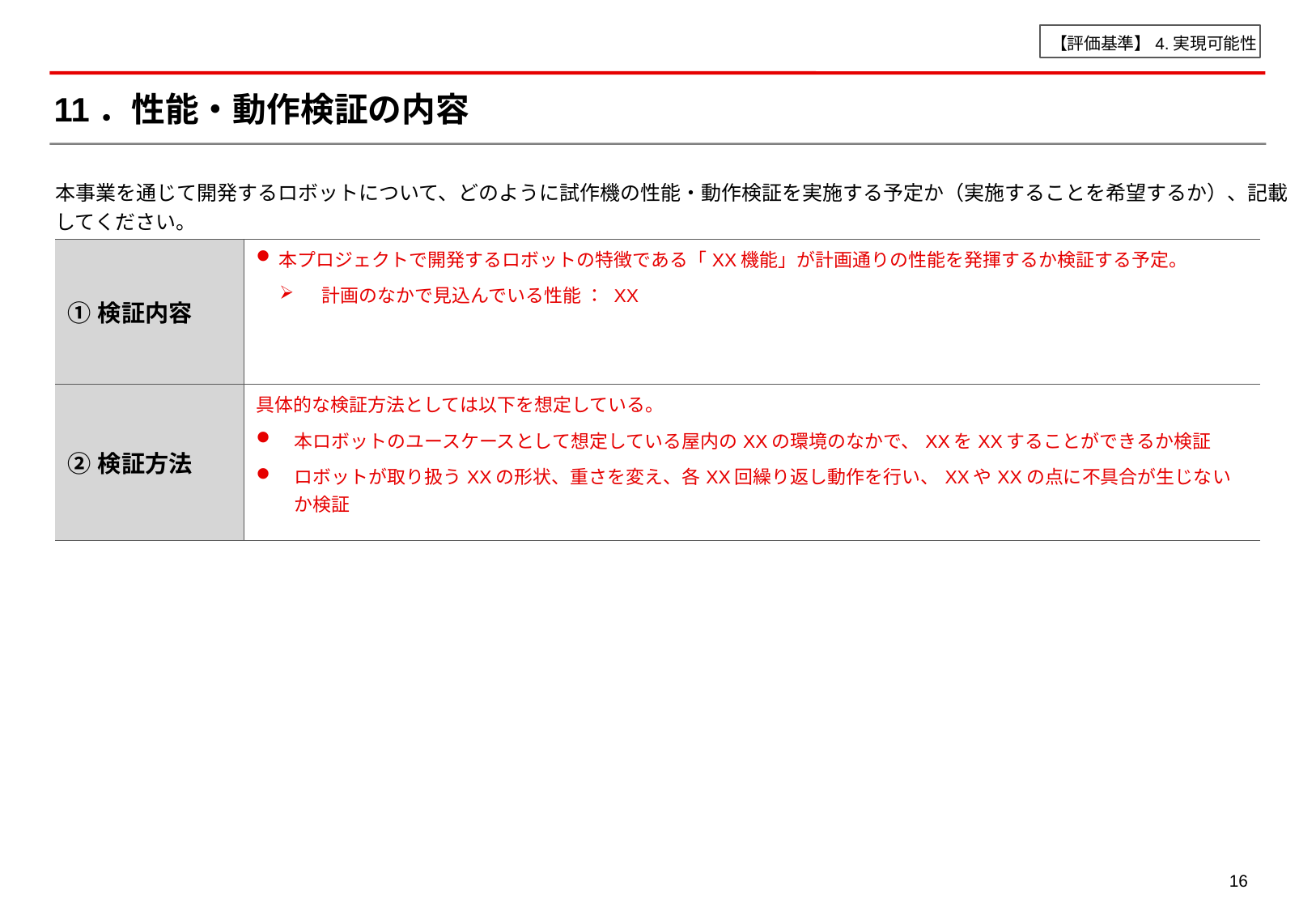

【評価基準】4.実現可能性
# 11．性能・動作検証の内容
本事業を通じて開発するロボットについて、どのように試作機の性能・動作検証を実施する予定か（実施することを希望するか）、記載してください。
| ①検証内容 | 本プロジェクトで開発するロボットの特徴である「XX機能」が計画通りの性能を発揮するか検証する予定。 　計画のなかで見込んでいる性能 ： XX |
| --- | --- |
| ②検証方法 | 具体的な検証方法としては以下を想定している。 本ロボットのユースケースとして想定している屋内のXXの環境のなかで、XXをXXすることができるか検証 ロボットが取り扱うXXの形状、重さを変え、各XX回繰り返し動作を行い、XXやXXの点に不具合が生じないか検証 |